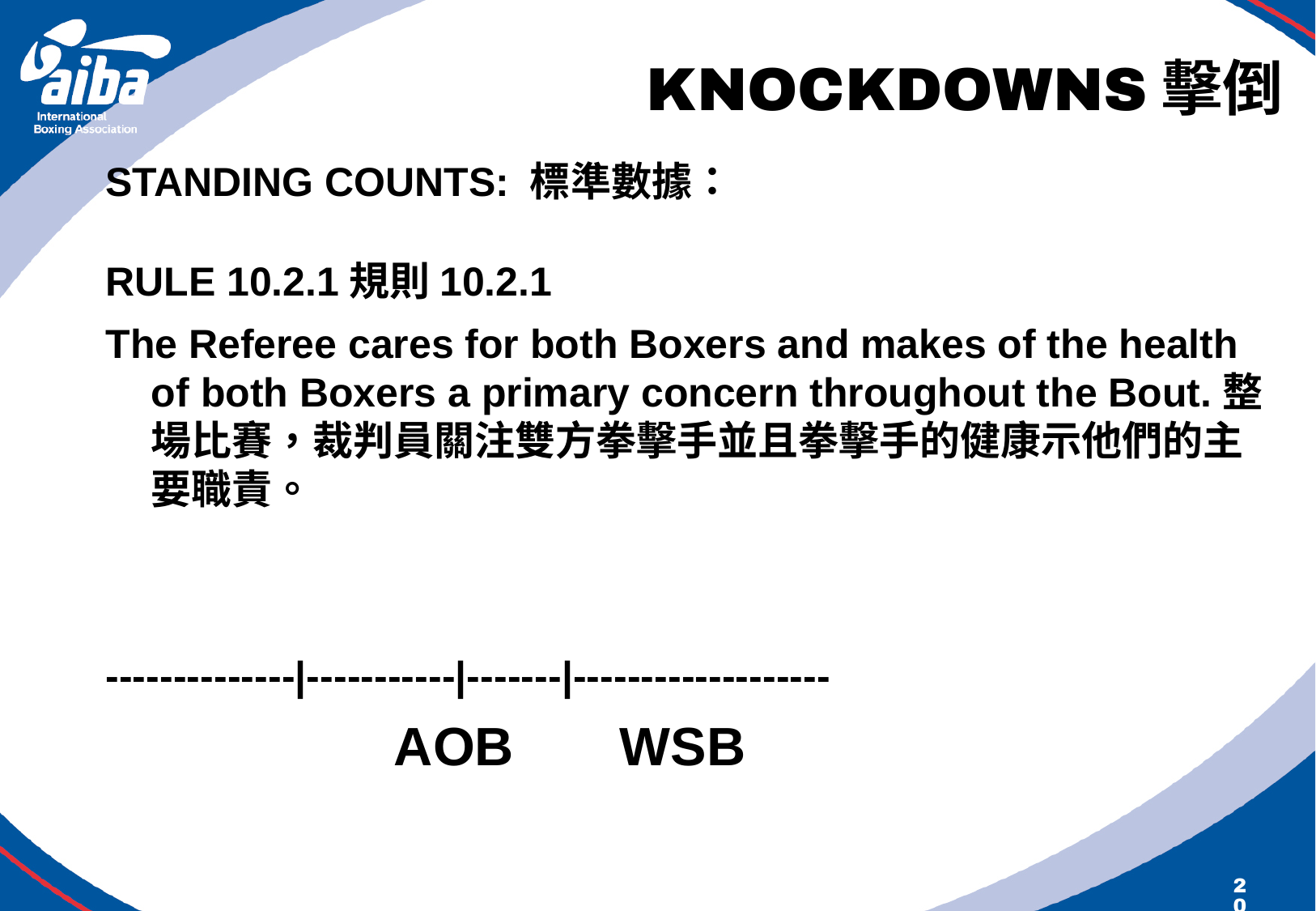

# KNOCKDOWNS擊倒
STANDING COUNTS: 標準數據：

RULE 10.2.1規則10.2.1
The Referee cares for both Boxers and makes of the health of both Boxers a primary concern throughout the Bout.整場比賽，裁判員關注雙方拳擊手並且拳擊手的健康示他們的主要職責。

--------------|-----------|-------|-------------------
			AOB	       WSB

200